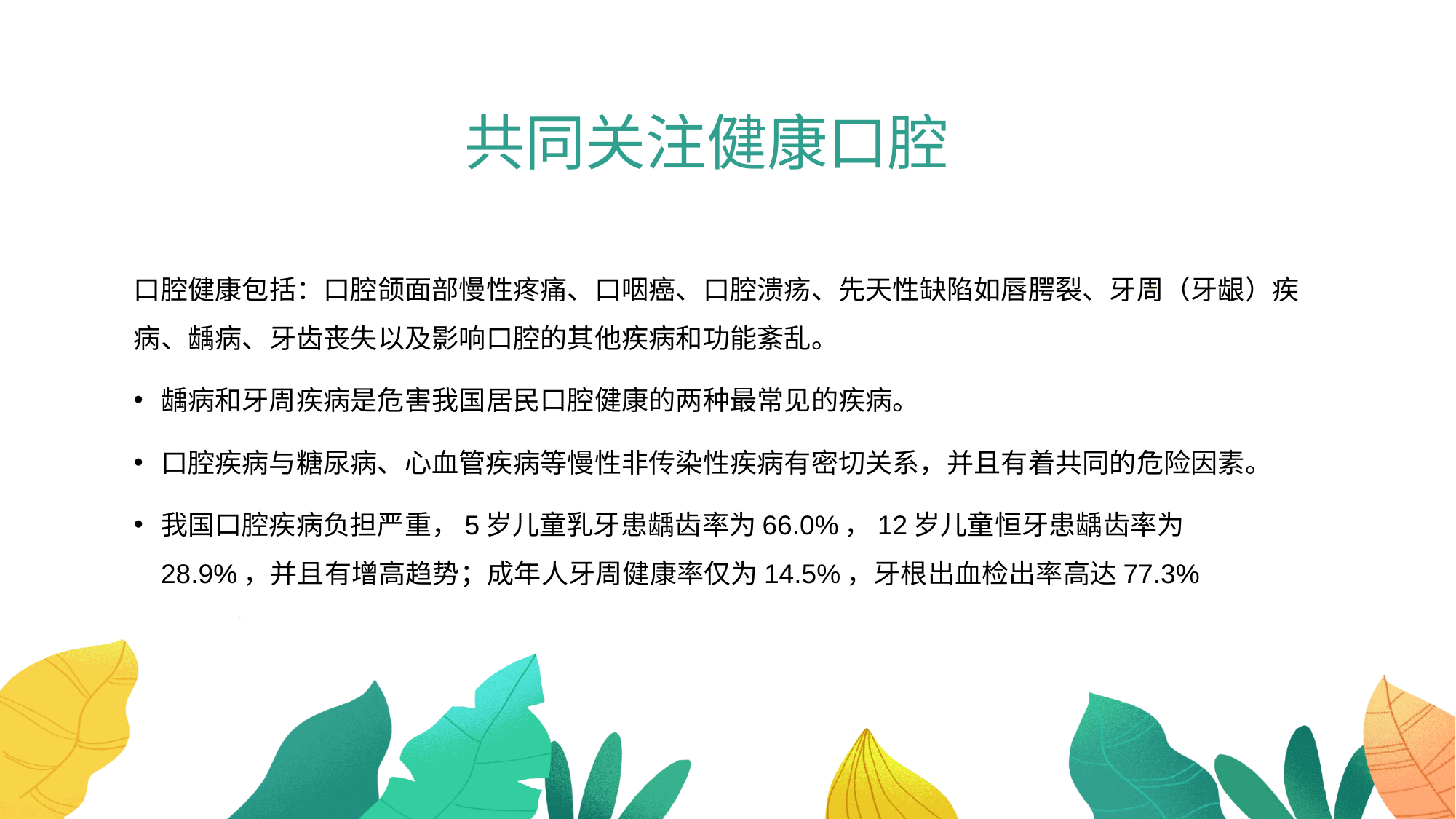

共同关注健康口腔
口腔健康包括：口腔颌面部慢性疼痛、口咽癌、口腔溃疡、先天性缺陷如唇腭裂、牙周（牙龈）疾病、龋病、牙齿丧失以及影响口腔的其他疾病和功能紊乱。
龋病和牙周疾病是危害我国居民口腔健康的两种最常见的疾病。
口腔疾病与糖尿病、心血管疾病等慢性非传染性疾病有密切关系，并且有着共同的危险因素。
我国口腔疾病负担严重，5岁儿童乳牙患龋齿率为66.0%，12岁儿童恒牙患龋齿率为28.9%，并且有增高趋势；成年人牙周健康率仅为14.5%，牙根出血检出率高达77.3%